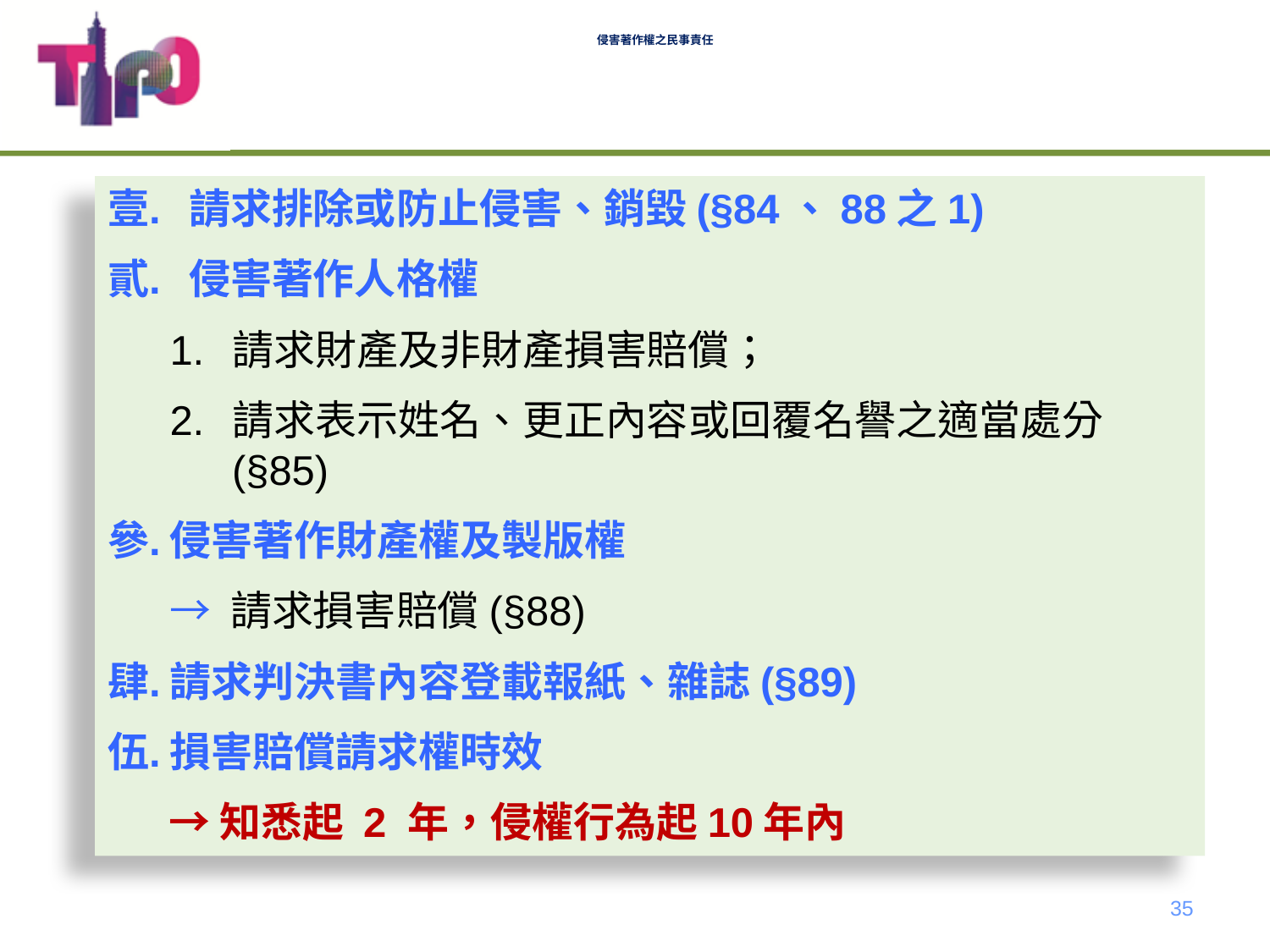

# 侵害著作權之民事責任
 請求排除或防止侵害、銷毀(§84、88之1)
 侵害著作人格權
請求財產及非財產損害賠償；
請求表示姓名、更正內容或回覆名譽之適當處分(§85)
侵害著作財產權及製版權
→ 請求損害賠償(§88)
請求判決書內容登載報紙、雜誌(§89)
損害賠償請求權時效
→知悉起 2 年，侵權行為起10年內
35